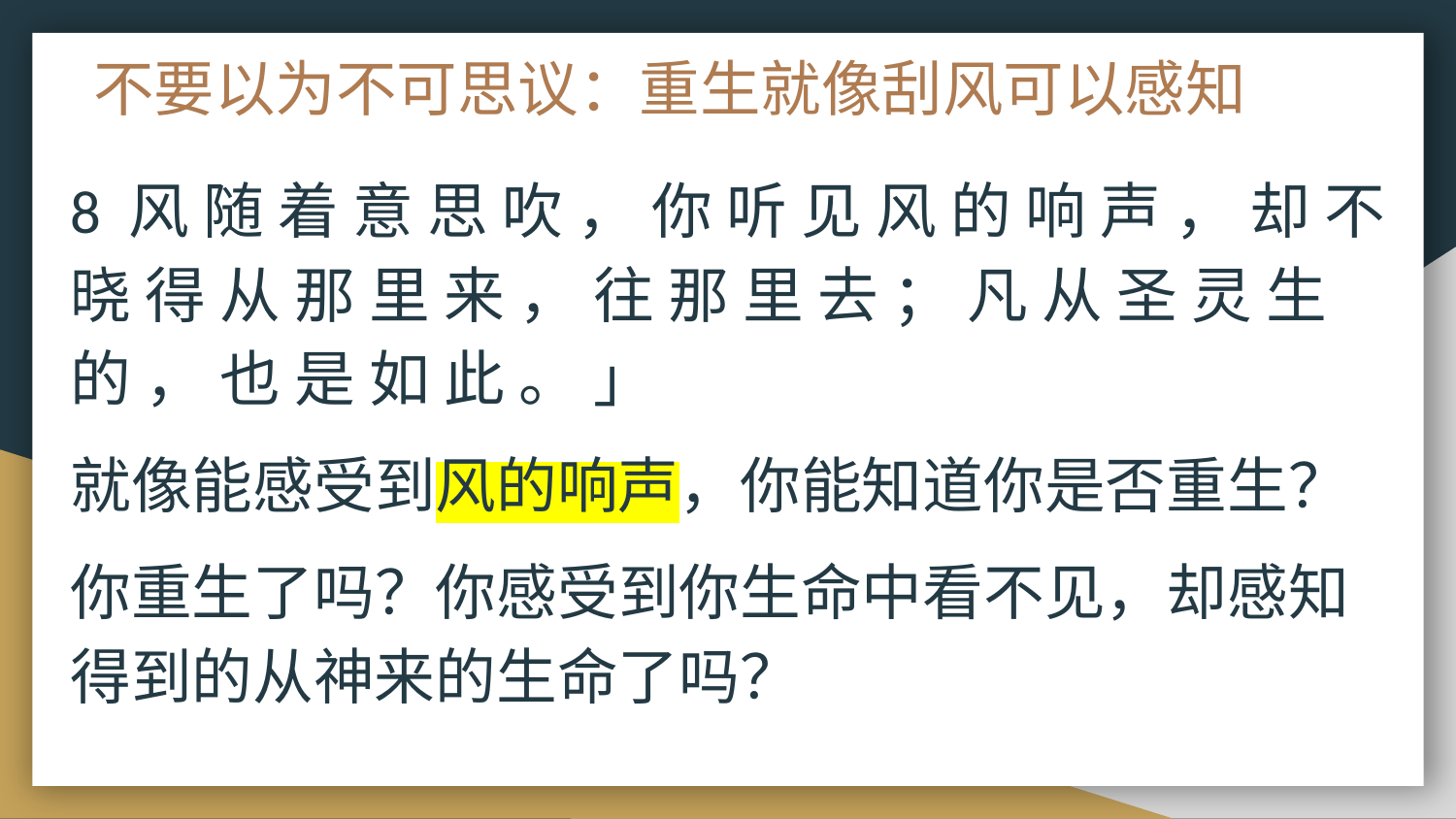

# 不要以为不可思议：重生就像刮风可以感知
8 风 随 着 意 思 吹 ， 你 听 见 风 的 响 声 ， 却 不 晓 得 从 那 里 来 ， 往 那 里 去 ； 凡 从 圣 灵 生 的 ， 也 是 如 此 。 」
就像能感受到风的响声，你能知道你是否重生？
你重生了吗？你感受到你生命中看不见，却感知得到的从神来的生命了吗？